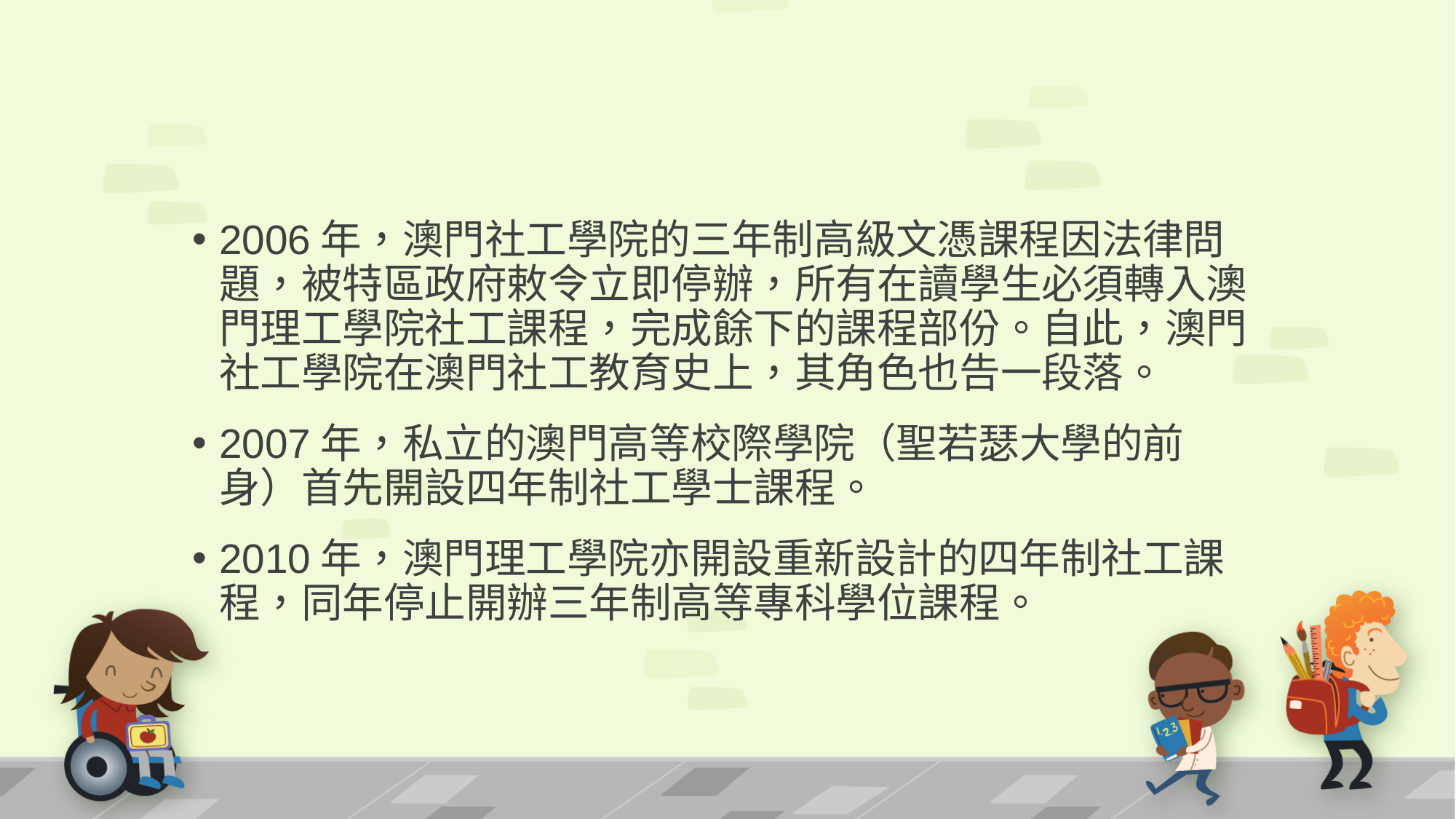

#

2006年，澳門社工學院的三年制高級文憑課程因法律問題，被特區政府敕令立即停辦，所有在讀學生必須轉入澳門理工學院社工課程，完成餘下的課程部份。自此，澳門社工學院在澳門社工教育史上，其角色也告一段落。
2007年，私立的澳門高等校際學院（聖若瑟大學的前身）首先開設四年制社工學士課程。
2010年，澳門理工學院亦開設重新設計的四年制社工課程，同年停止開辦三年制高等專科學位課程。